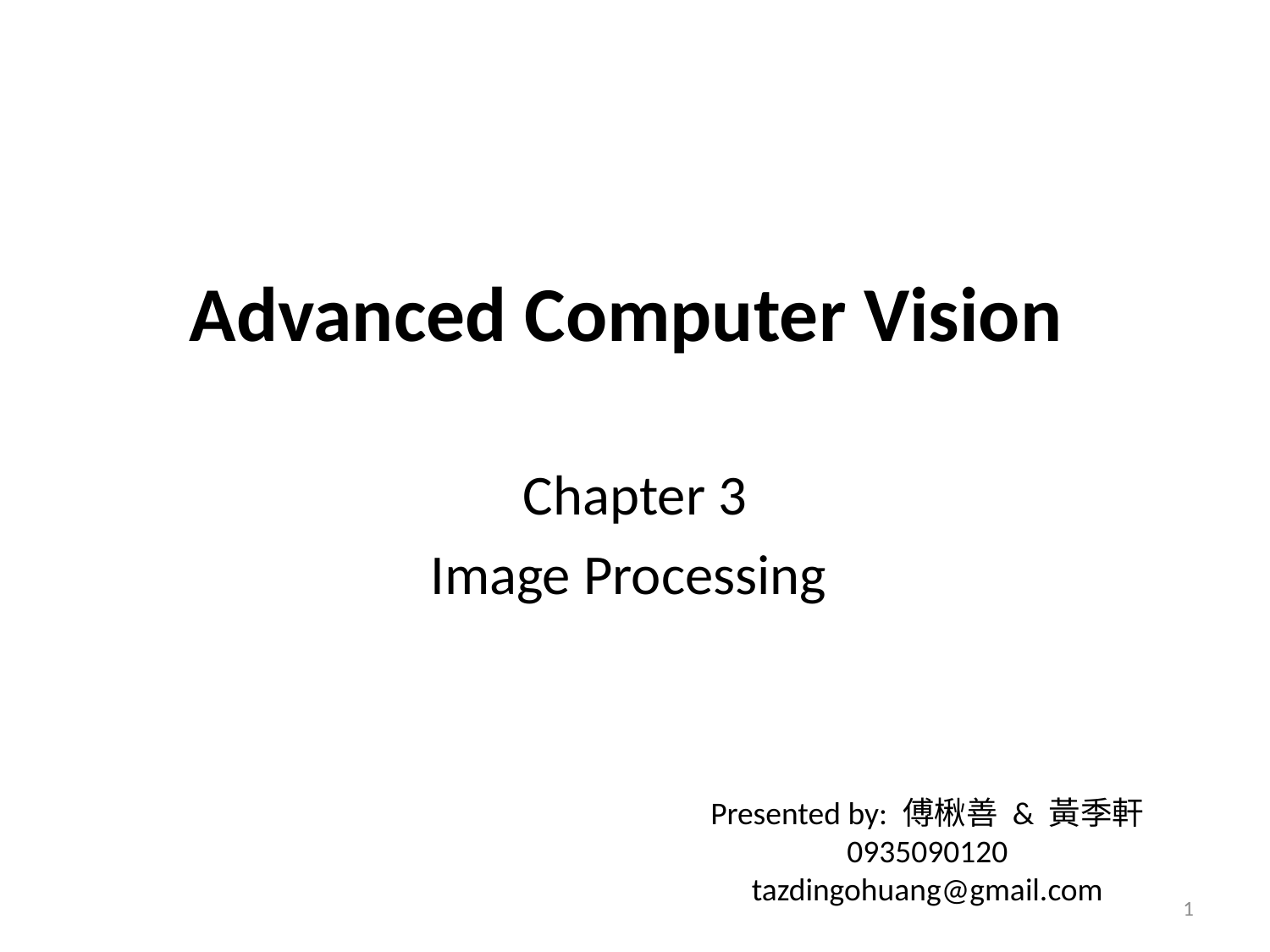

# Advanced Computer Vision
Chapter 3
Image Processing
Presented by: 傅楸善 & 黃季軒
0935090120
tazdingohuang@gmail.com
1